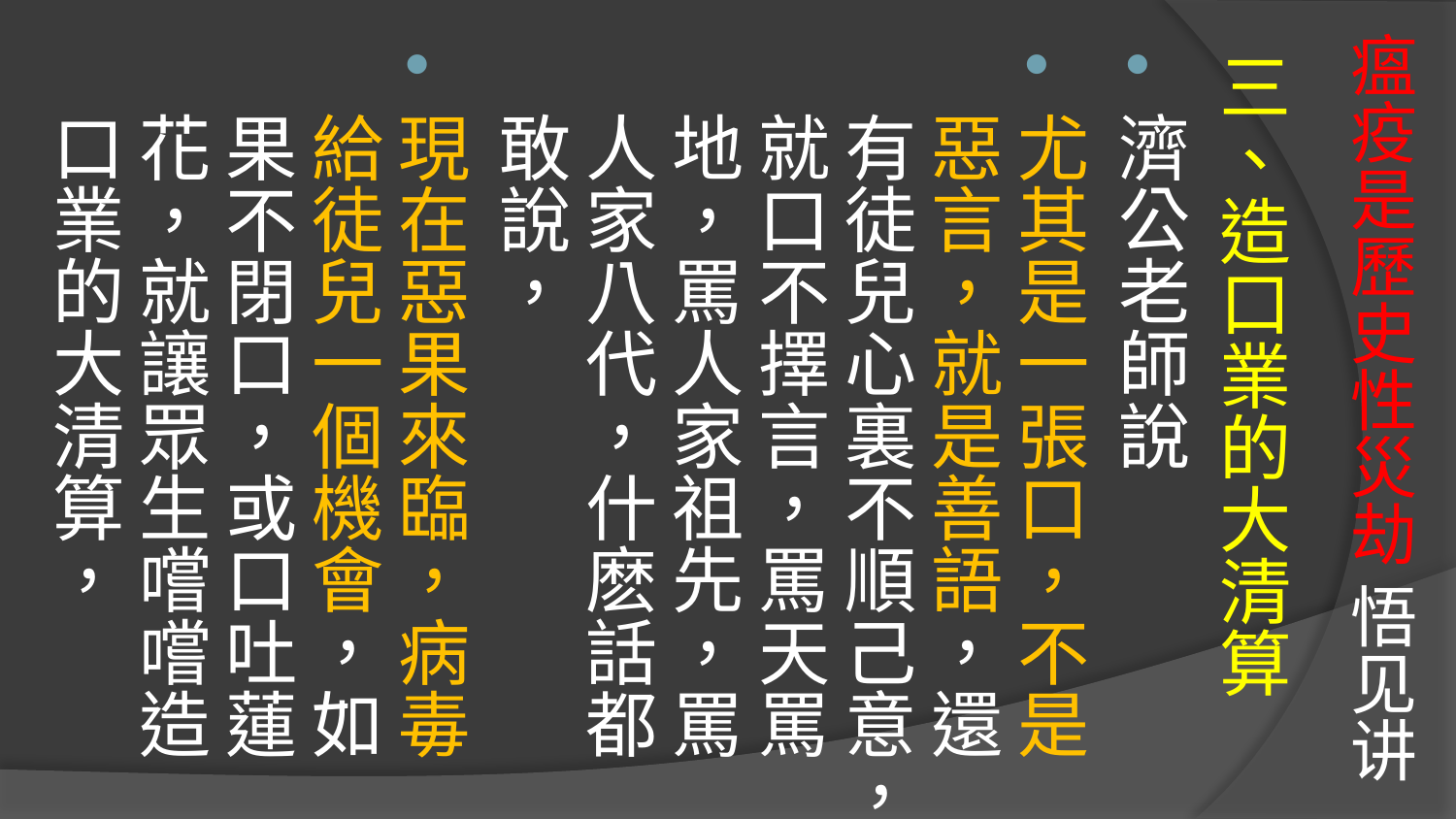

# 瘟疫是歷史性災劫 悟见讲
三、造口業的大清算
濟公老師說
尤其是一張口，不是惡言，就是善語，還有徒兒心裏不順己意，就口不擇言，罵天罵地，罵人家祖先，罵人家八代，什麽話都敢說，
現在惡果來臨，病毒給徒兒一個機會，如果不閉口，或口吐蓮花，就讓眾生嚐嚐造口業的大清算，